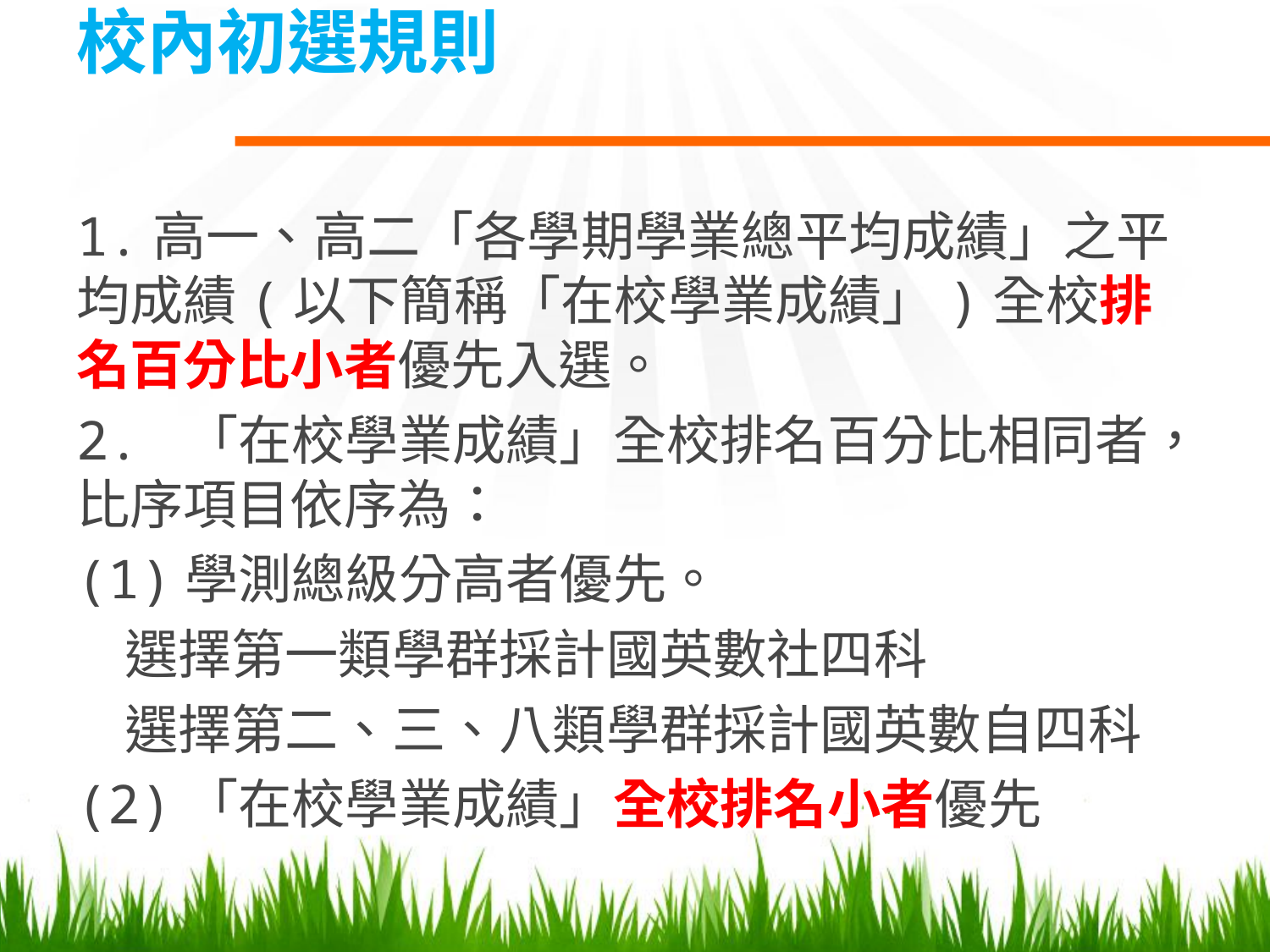

# 校內初選規則
1.高一、高二「各學期學業總平均成績」之平均成績(以下簡稱「在校學業成績」)全校排名百分比小者優先入選。
2. 「在校學業成績」全校排名百分比相同者，比序項目依序為：
(1)學測總級分高者優先。
   選擇第一類學群採計國英數社四科
   選擇第二、三、八類學群採計國英數自四科
(2)「在校學業成績」全校排名小者優先